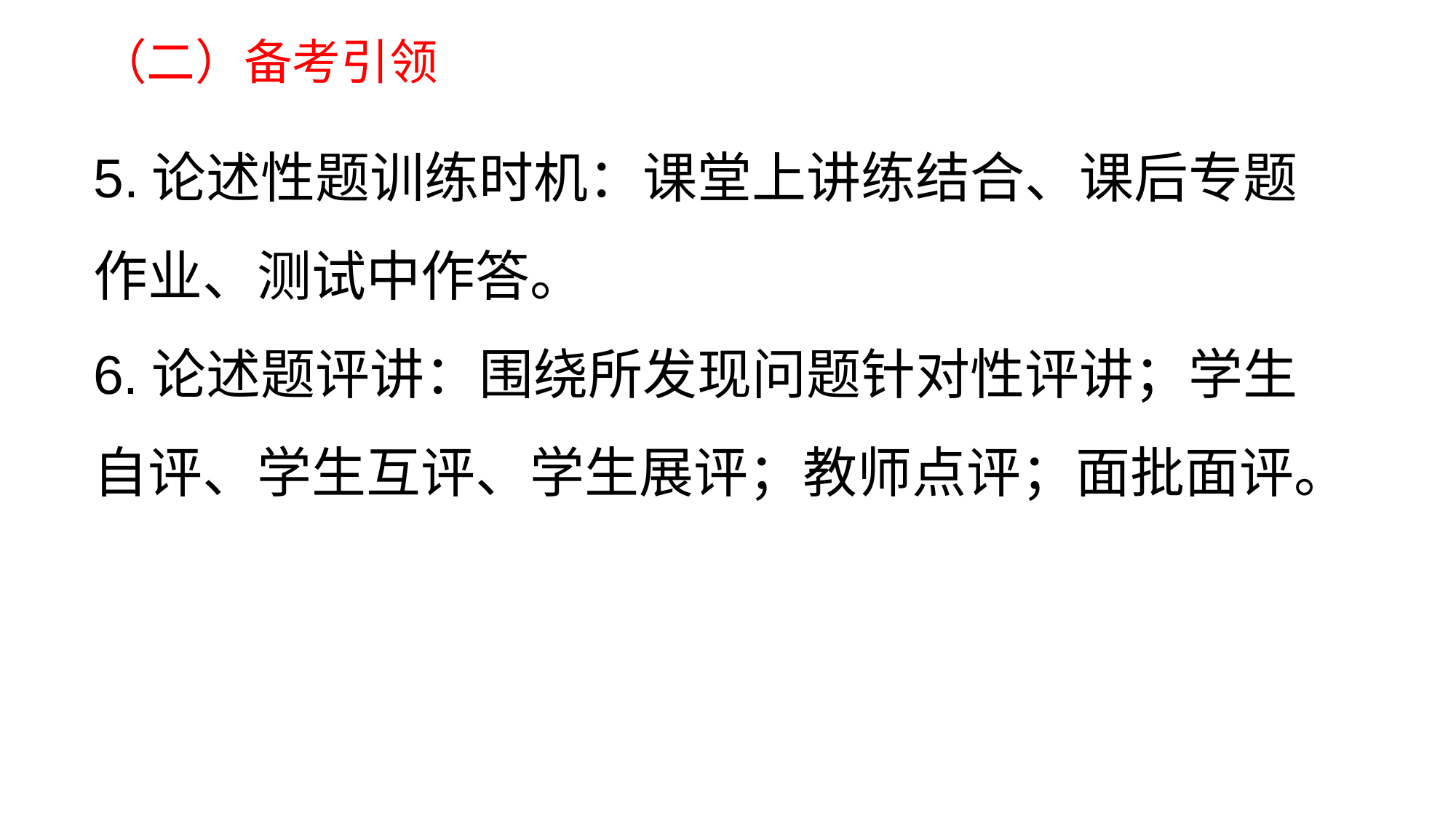

（二）备考引领
5.论述性题训练时机：课堂上讲练结合、课后专题作业、测试中作答。
6.论述题评讲：围绕所发现问题针对性评讲；学生自评、学生互评、学生展评；教师点评；面批面评。